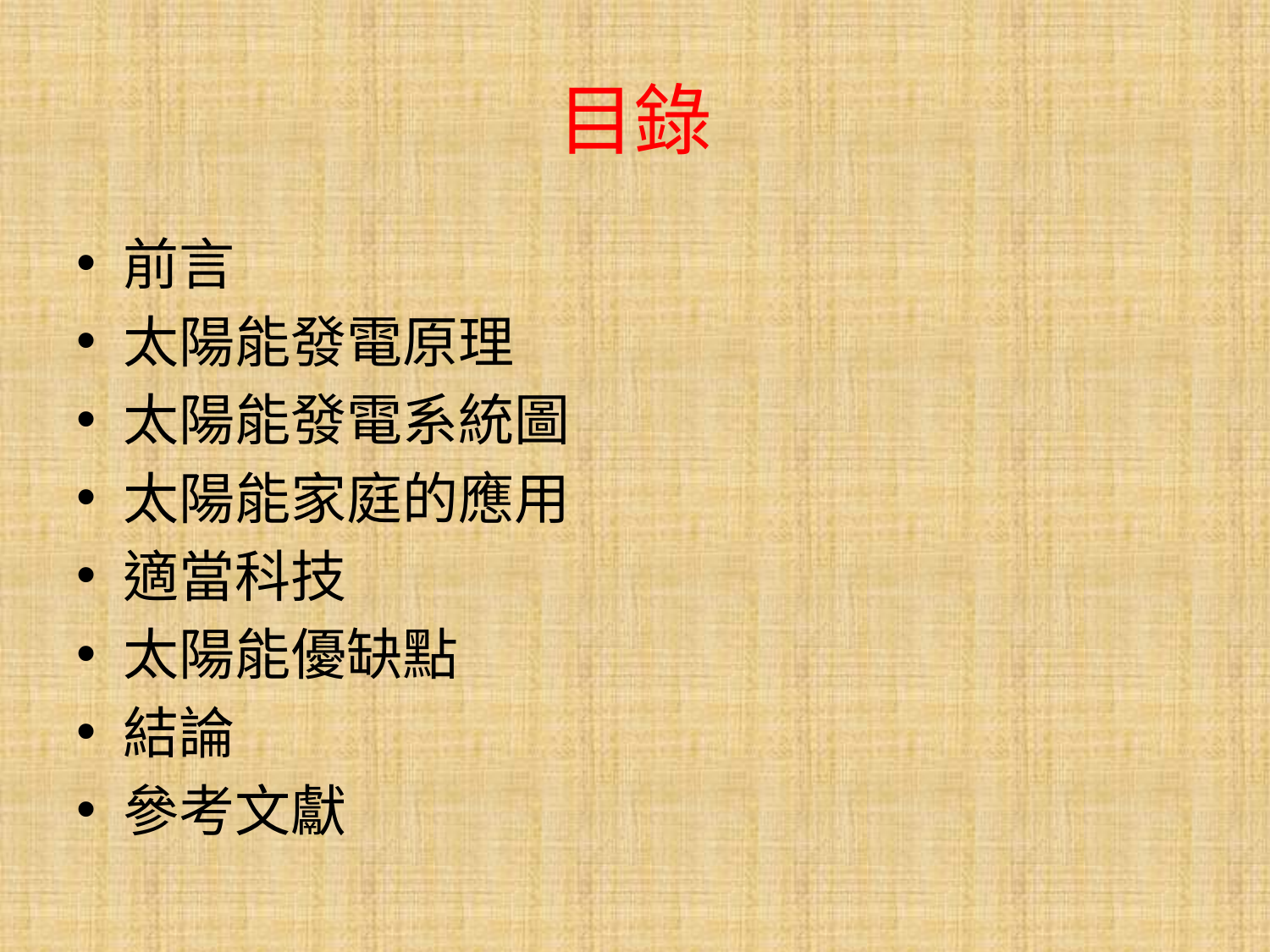

# 目錄
前言
太陽能發電原理
太陽能發電系統圖
太陽能家庭的應用
適當科技
太陽能優缺點
結論
參考文獻